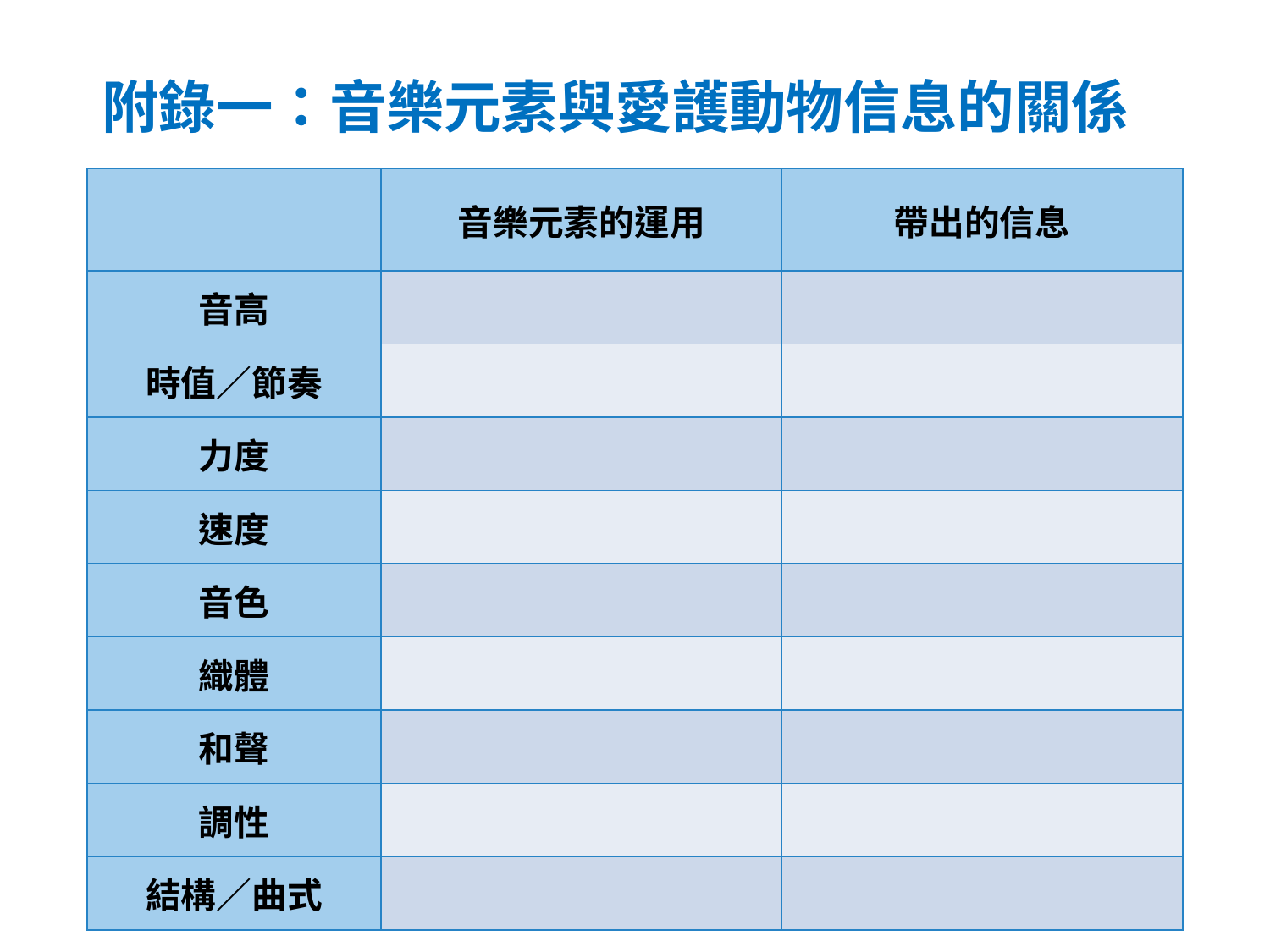

# 附錄一：音樂元素與愛護動物信息的關係
|  | 音樂元素的運用 | 帶出的信息 |
| --- | --- | --- |
| 音高 |  |  |
| 時值／節奏 |  |  |
| 力度 |  |  |
| 速度 |  |  |
| 音色 |  |  |
| 織體 |  |  |
| 和聲 |  |  |
| 調性 |  |  |
| 結構／曲式 |  |  |